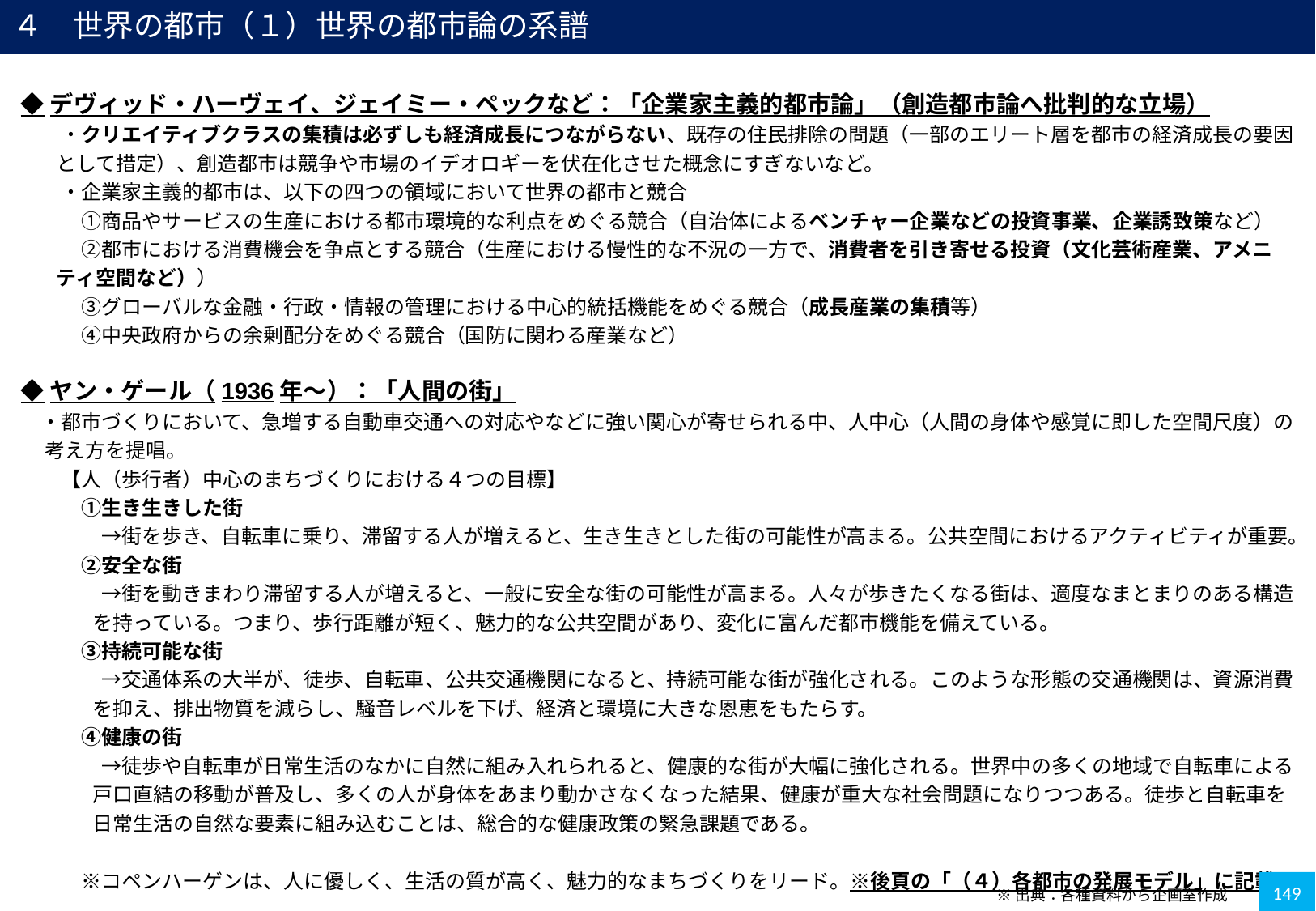

４　世界の都市（１）世界の都市論の系譜
◆デヴィッド・ハーヴェイ、ジェイミー・ペックなど：「企業家主義的都市論」（創造都市論へ批判的な立場）
　　・クリエイティブクラスの集積は必ずしも経済成長につながらない、既存の住民排除の問題（一部のエリート層を都市の経済成長の要因として措定）、創造都市は競争や市場のイデオロギーを伏在化させた概念にすぎないなど。
　　・企業家主義的都市は、以下の四つの領域において世界の都市と競合
　　　①商品やサービスの生産における都市環境的な利点をめぐる競合（自治体によるベンチャー企業などの投資事業、企業誘致策など）
　　　②都市における消費機会を争点とする競合（生産における慢性的な不況の一方で、消費者を引き寄せる投資（文化芸術産業、アメニティ空間など））
　　　③グローバルな金融・行政・情報の管理における中心的統括機能をめぐる競合（成長産業の集積等）
　　　④中央政府からの余剰配分をめぐる競合（国防に関わる産業など）

◆ヤン・ゲール（1936年〜）：「人間の街」
　・都市づくりにおいて、急増する自動車交通への対応やなどに強い関心が寄せられる中、人中心（人間の身体や感覚に即した空間尺度）の考え方を提唱。
　　【人（歩行者）中心のまちづくりにおける４つの目標】
　　　①生き生きした街
　　　　→街を歩き、自転車に乗り、滞留する人が増えると、生き生きとした街の可能性が高まる。公共空間におけるアクティビティが重要。
　　　②安全な街
　　　　→街を動きまわり滞留する人が増えると、一般に安全な街の可能性が高まる。人々が歩きたくなる街は、適度なまとまりのある構造を持っている。つまり、歩行距離が短く、魅力的な公共空間があり、変化に富んだ都市機能を備えている。
　　　③持続可能な街
　　　　→交通体系の大半が、徒歩、自転車、公共交通機関になると、持続可能な街が強化される。このような形態の交通機関は、資源消費を抑え、排出物質を減らし、騒音レベルを下げ、経済と環境に大きな恩恵をもたらす。
　　　④健康の街
　　　　→徒歩や自転車が日常生活のなかに自然に組み入れられると、健康的な街が大幅に強化される。世界中の多くの地域で自転車による戸口直結の移動が普及し、多くの人が身体をあまり動かさなくなった結果、健康が重大な社会問題になりつつある。徒歩と自転車を日常生活の自然な要素に組み込むことは、総合的な健康政策の緊急課題である。

　　　※コペンハーゲンは、人に優しく、生活の質が高く、魅力的なまちづくりをリード。※後頁の「（４）各都市の発展モデル」に記載。
149
※出典：各種資料から企画室作成